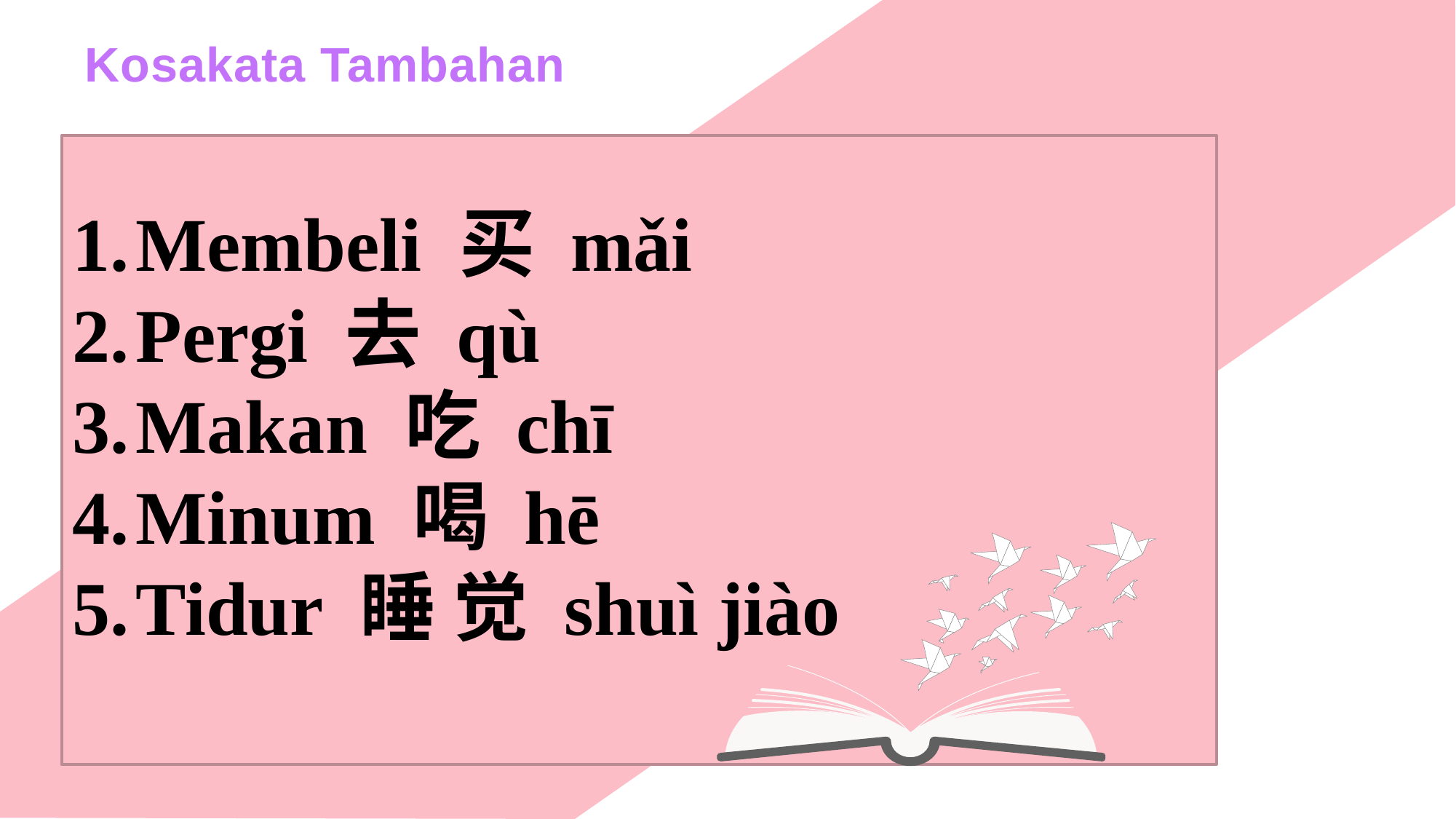

Kosakata Tambahan

Membeli 买 mǎi
Pergi 去 qù
Makan 吃 chī
Minum 喝 hē
Tidur 睡 觉 shuì jiào